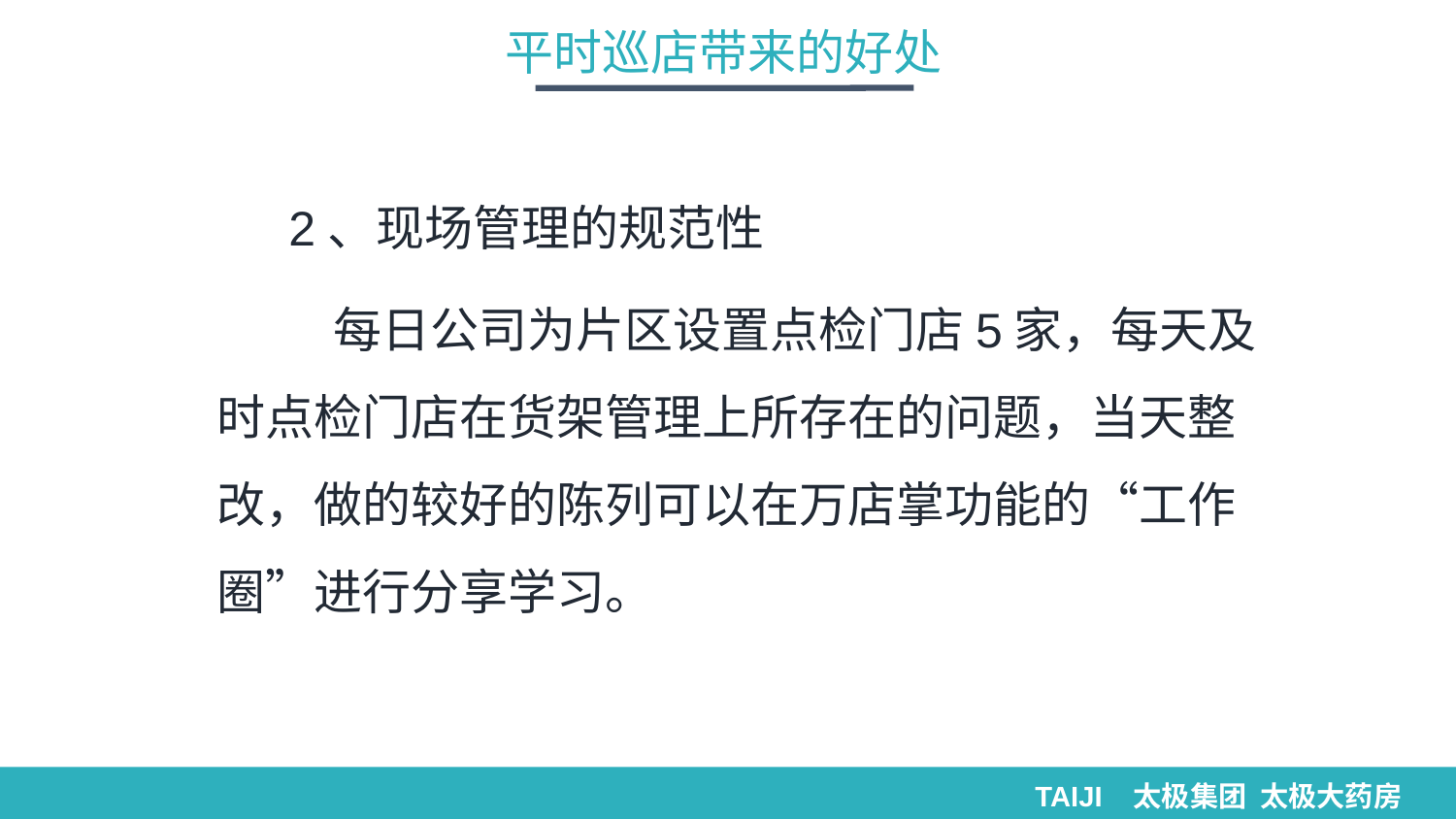

平时巡店带来的好处
2、现场管理的规范性
   每日公司为片区设置点检门店5家，每天及时点检门店在货架管理上所存在的问题，当天整改，做的较好的陈列可以在万店掌功能的“工作圈”进行分享学习。

TAIJI   太极集团  太极大药房